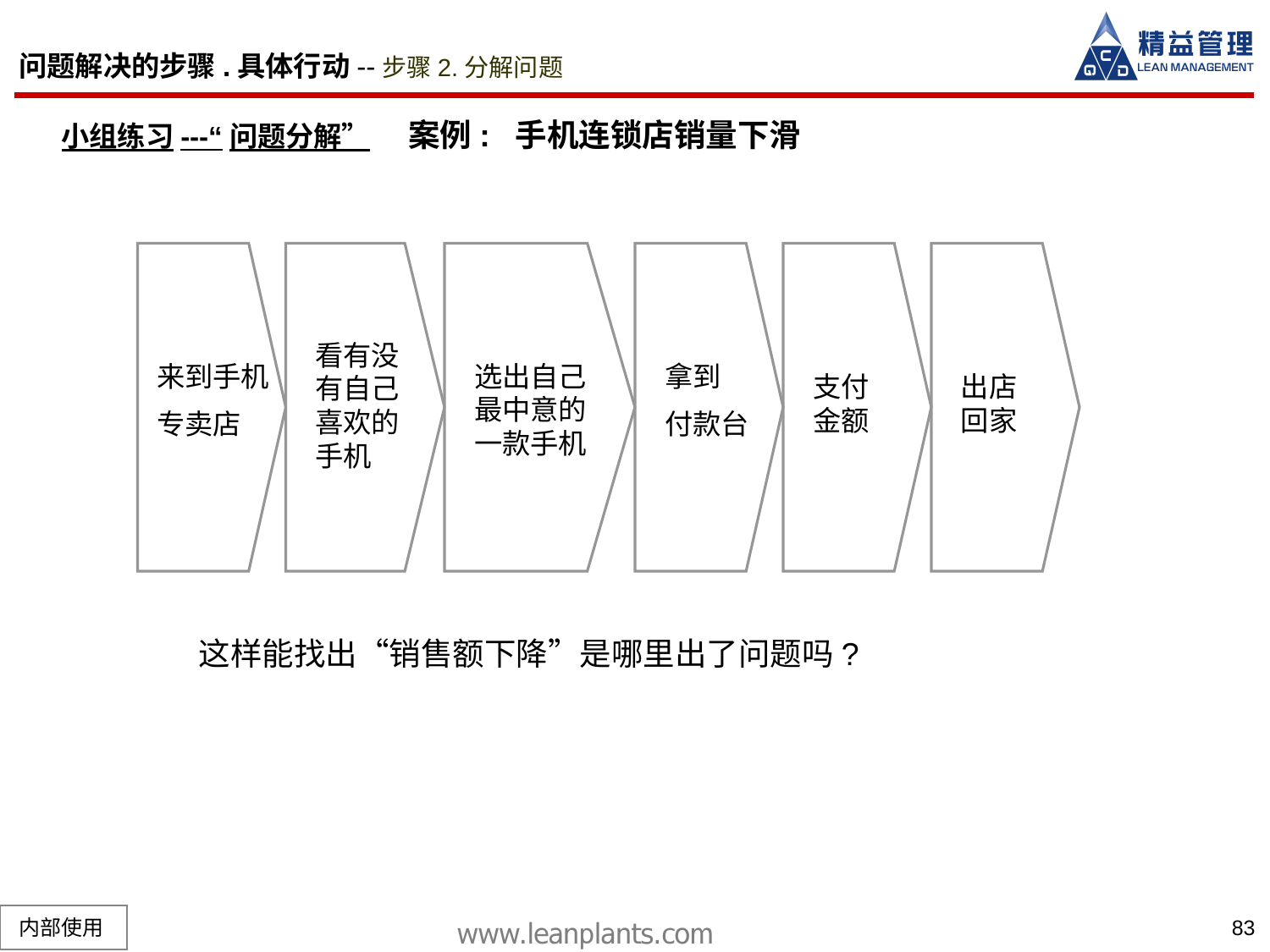

问题解决的步骤.具体行动--步骤2.分解问题
小组练习---“问题分解”      案例:  手机连锁店销量下滑

看有没有自己喜欢的手机
来到手机
专卖店
选出自己最中意的一款手机
拿到
付款台
支付金额
出店回家

这样能找出“销售额下降”是哪里出了问题吗?
内部使用